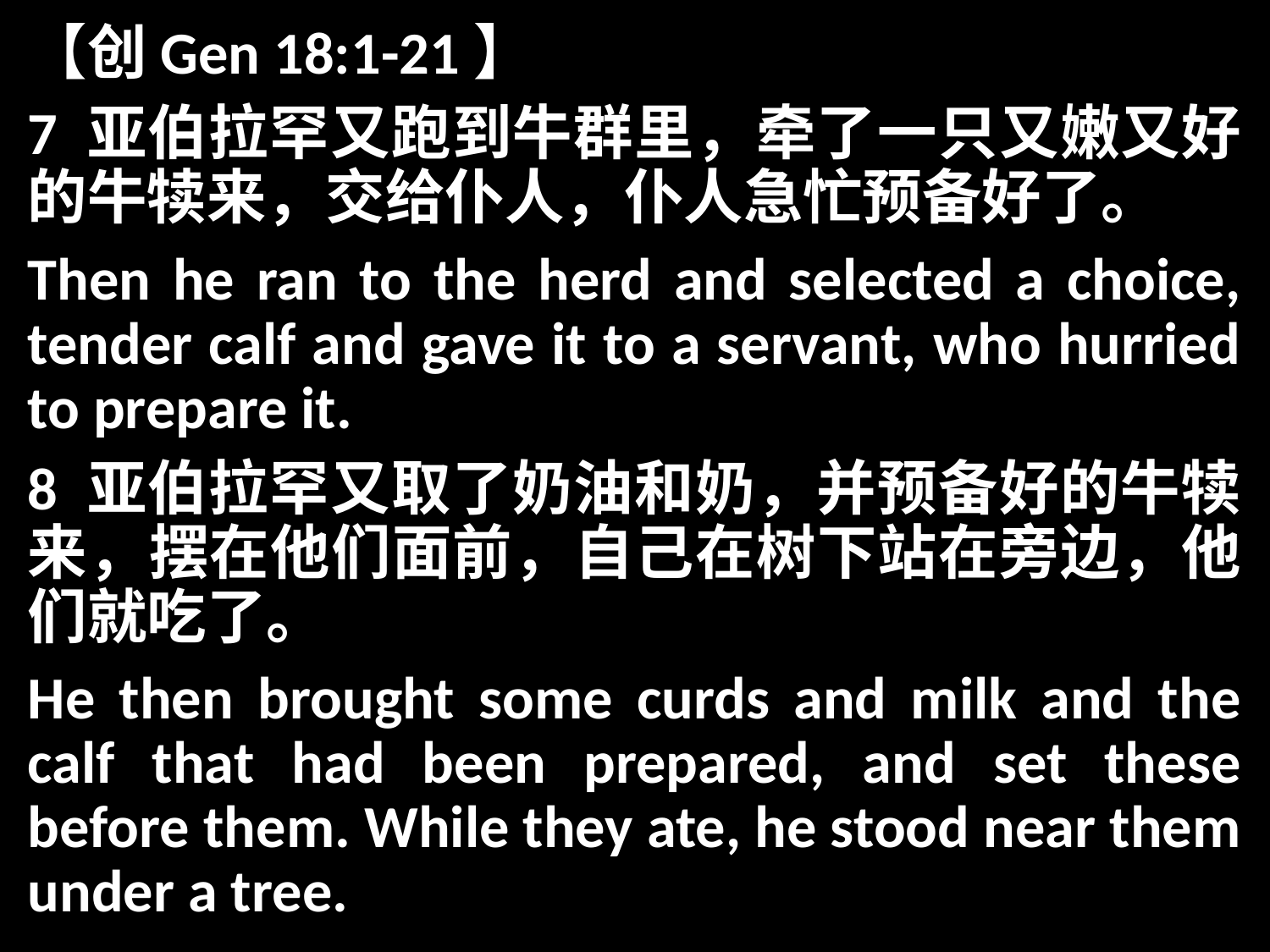

【创Gen 18:1-21】
7 亚伯拉罕又跑到牛群里，牵了一只又嫩又好的牛犊来，交给仆人，仆人急忙预备好了。
Then he ran to the herd and selected a choice, tender calf and gave it to a servant, who hurried to prepare it.
8 亚伯拉罕又取了奶油和奶，并预备好的牛犊来，摆在他们面前，自己在树下站在旁边，他们就吃了。
He then brought some curds and milk and the calf that had been prepared, and set these before them. While they ate, he stood near them under a tree.